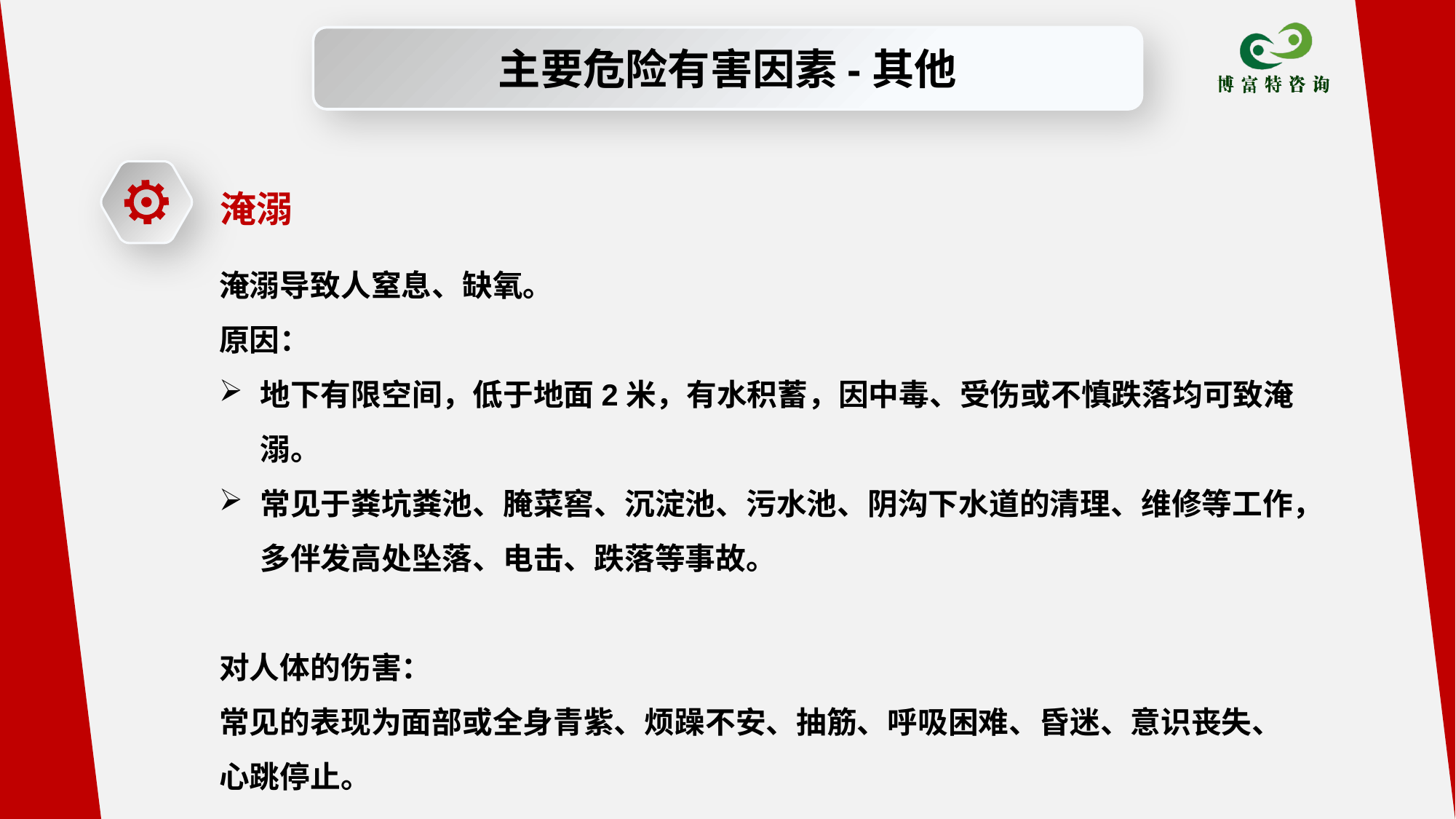

主要危险有害因素-其他
淹溺

淹溺导致人窒息、缺氧。
原因：
地下有限空间，低于地面2米，有水积蓄，因中毒、受伤或不慎跌落均可致淹溺。
常见于粪坑粪池、腌菜窖、沉淀池、污水池、阴沟下水道的清理、维修等工作，多伴发高处坠落、电击、跌落等事故。

对人体的伤害：
常见的表现为面部或全身青紫、烦躁不安、抽筋、呼吸困难、昏迷、意识丧失、心跳停止。